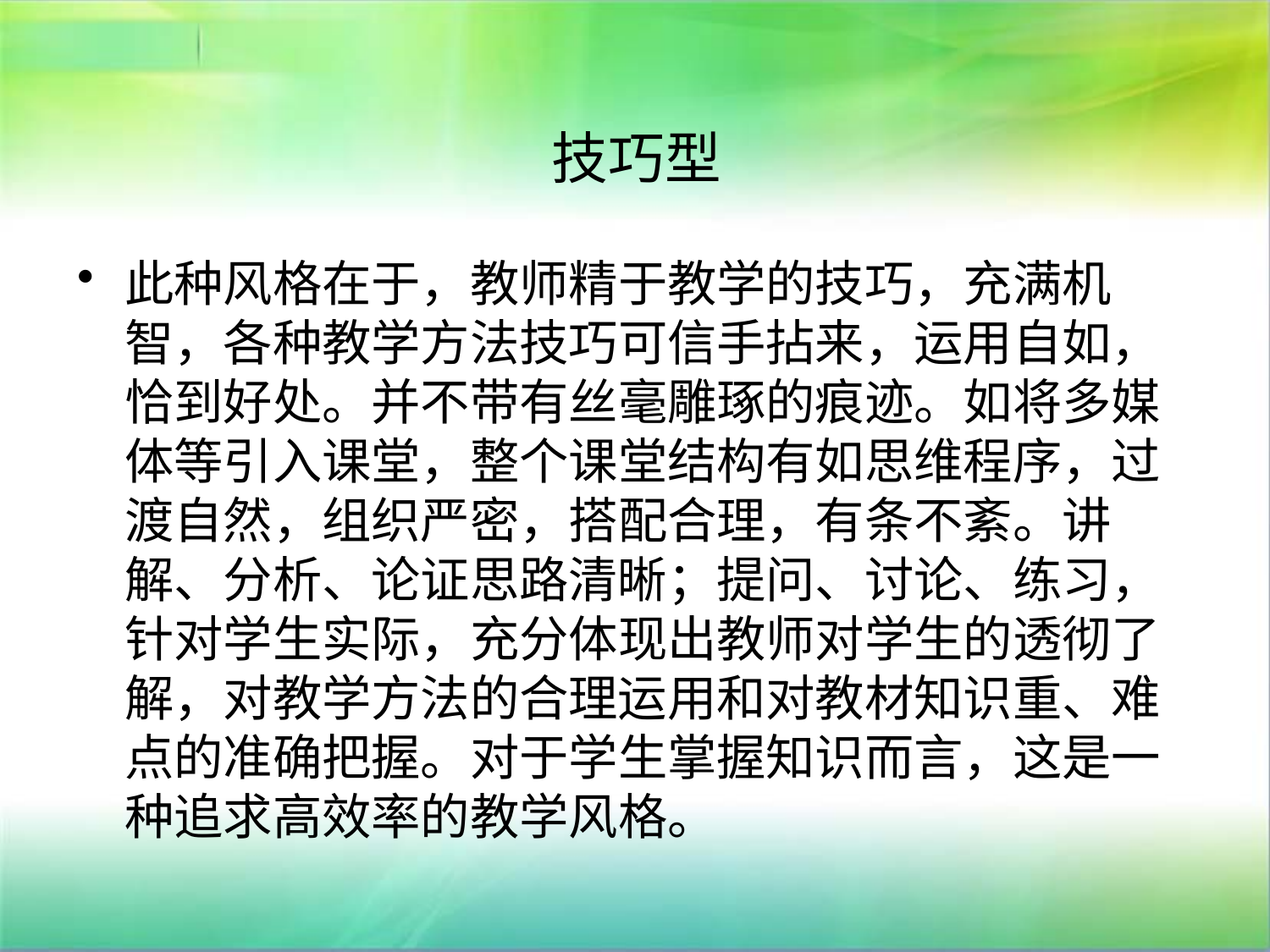

# 技巧型
此种风格在于，教师精于教学的技巧，充满机智，各种教学方法技巧可信手拈来，运用自如，恰到好处。并不带有丝毫雕琢的痕迹。如将多媒体等引入课堂，整个课堂结构有如思维程序，过渡自然，组织严密，搭配合理，有条不紊。讲解、分析、论证思路清晰；提问、讨论、练习，针对学生实际，充分体现出教师对学生的透彻了解，对教学方法的合理运用和对教材知识重、难点的准确把握。对于学生掌握知识而言，这是一种追求高效率的教学风格。